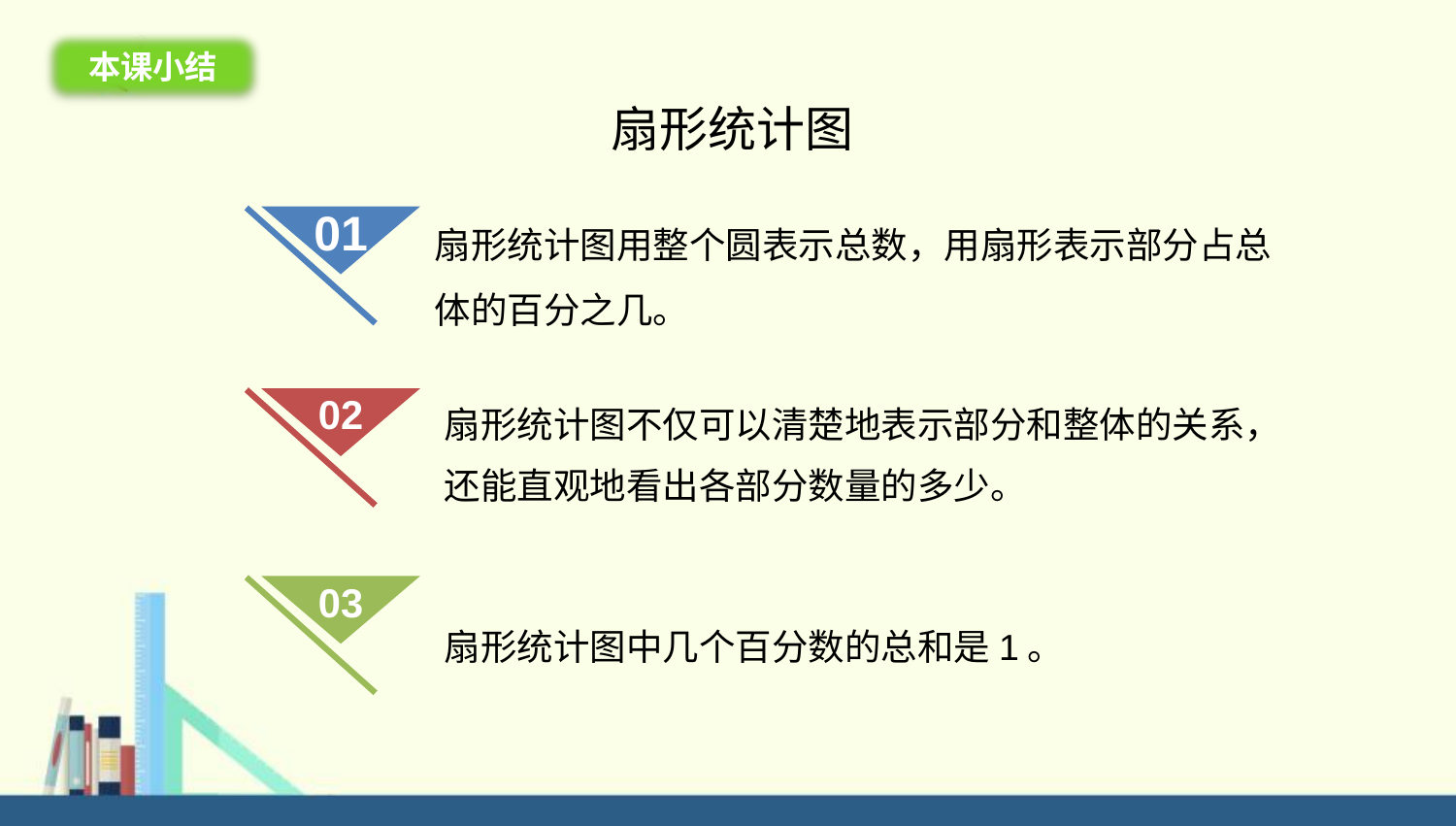

本课小结
扇形统计图
扇形统计图用整个圆表示总数，用扇形表示部分占总体的百分之几。
01
扇形统计图不仅可以清楚地表示部分和整体的关系，还能直观地看出各部分数量的多少。
02
03
扇形统计图中几个百分数的总和是1。